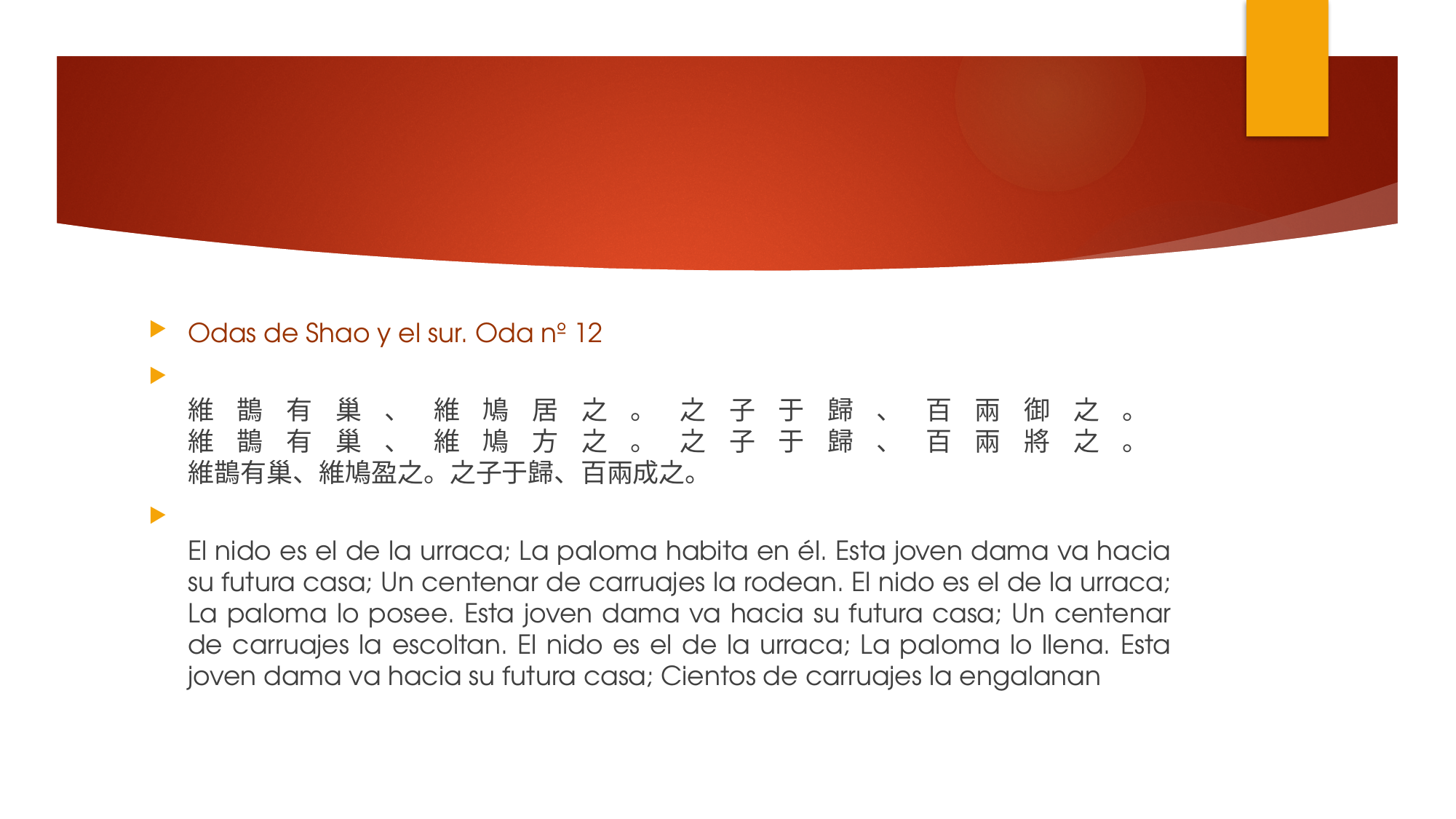

#
Odas de Shao y el sur. Oda nº 12
維鵲有巢、維鳩居之。之子于歸、百兩御之。
維鵲有巢、維鳩方之。之子于歸、百兩將之。
維鵲有巢、維鳩盈之。之子于歸、百兩成之。
El nido es el de la urraca; La paloma habita en él. Esta joven dama va hacia su futura casa; Un centenar de carruajes la rodean. El nido es el de la urraca; La paloma lo posee. Esta joven dama va hacia su futura casa; Un centenar de carruajes la escoltan. El nido es el de la urraca; La paloma lo llena. Esta joven dama va hacia su futura casa; Cientos de carruajes la engalanan